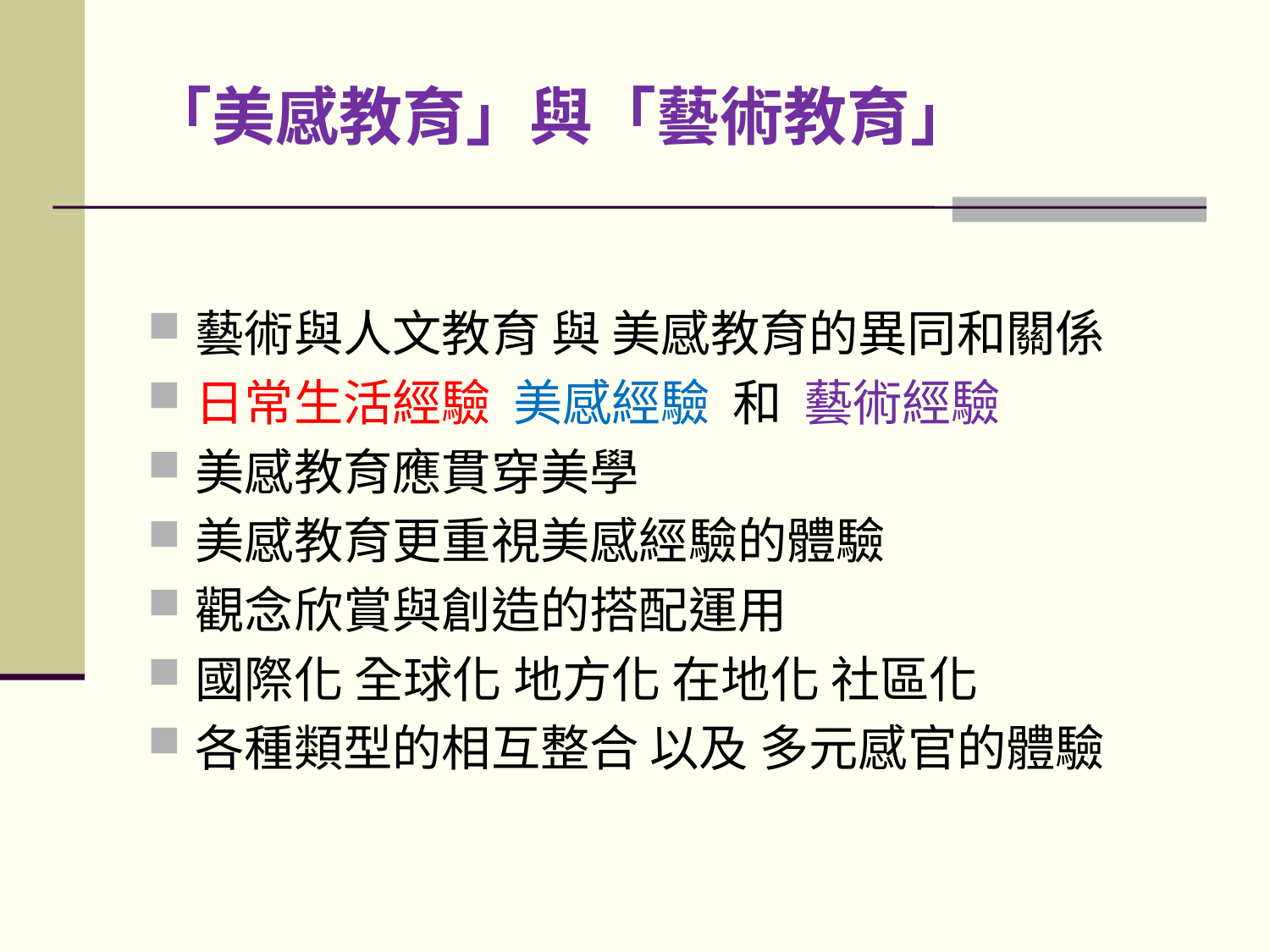

# 「美感教育」與「藝術教育」
藝術與人文教育 與 美感教育的異同和關係
日常生活經驗  美感經驗  和  藝術經驗
美感教育應貫穿美學
美感教育更重視美感經驗的體驗
觀念欣賞與創造的搭配運用
國際化 全球化 地方化 在地化 社區化
各種類型的相互整合 以及 多元感官的體驗